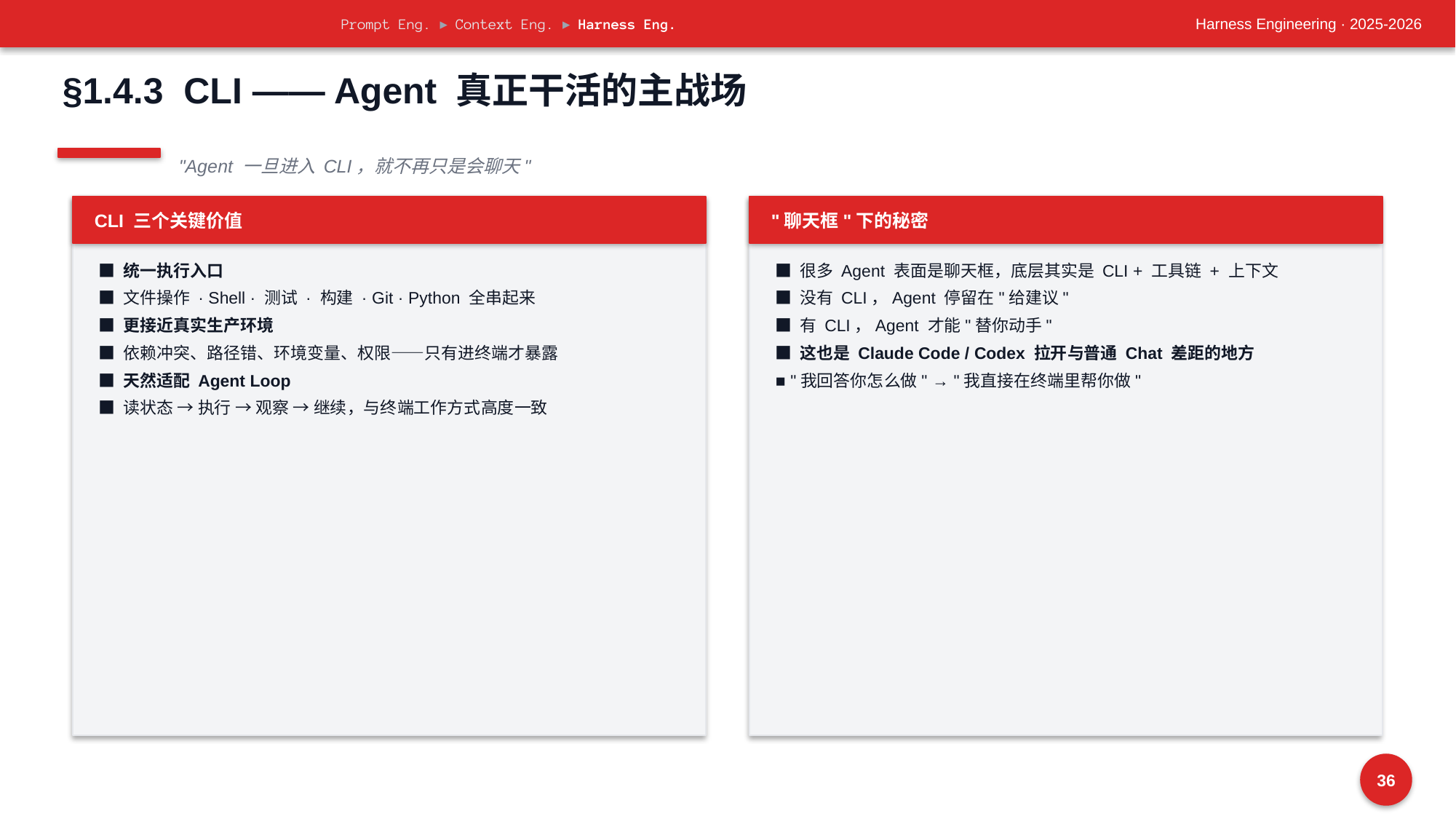

Prompt Eng.  ▸  Context Eng.  ▸  Harness Eng.
Harness Engineering · 2025-2026
§1.4.3  CLI —— Agent 真正干活的主战场
"Agent 一旦进入 CLI，就不再只是会聊天"

CLI 三个关键价值

"聊天框"下的秘密
■ 统一执行入口
■ 文件操作 · Shell · 测试 · 构建 · Git · Python 全串起来
■ 更接近真实生产环境
■ 依赖冲突、路径错、环境变量、权限——只有进终端才暴露
■ 天然适配 Agent Loop
■ 读状态 → 执行 → 观察 → 继续，与终端工作方式高度一致
■ 很多 Agent 表面是聊天框，底层其实是 CLI + 工具链 + 上下文
■ 没有 CLI，Agent 停留在"给建议"
■ 有 CLI，Agent 才能"替你动手"
■ 这也是 Claude Code / Codex 拉开与普通 Chat 差距的地方
■ "我回答你怎么做" → "我直接在终端里帮你做"

36